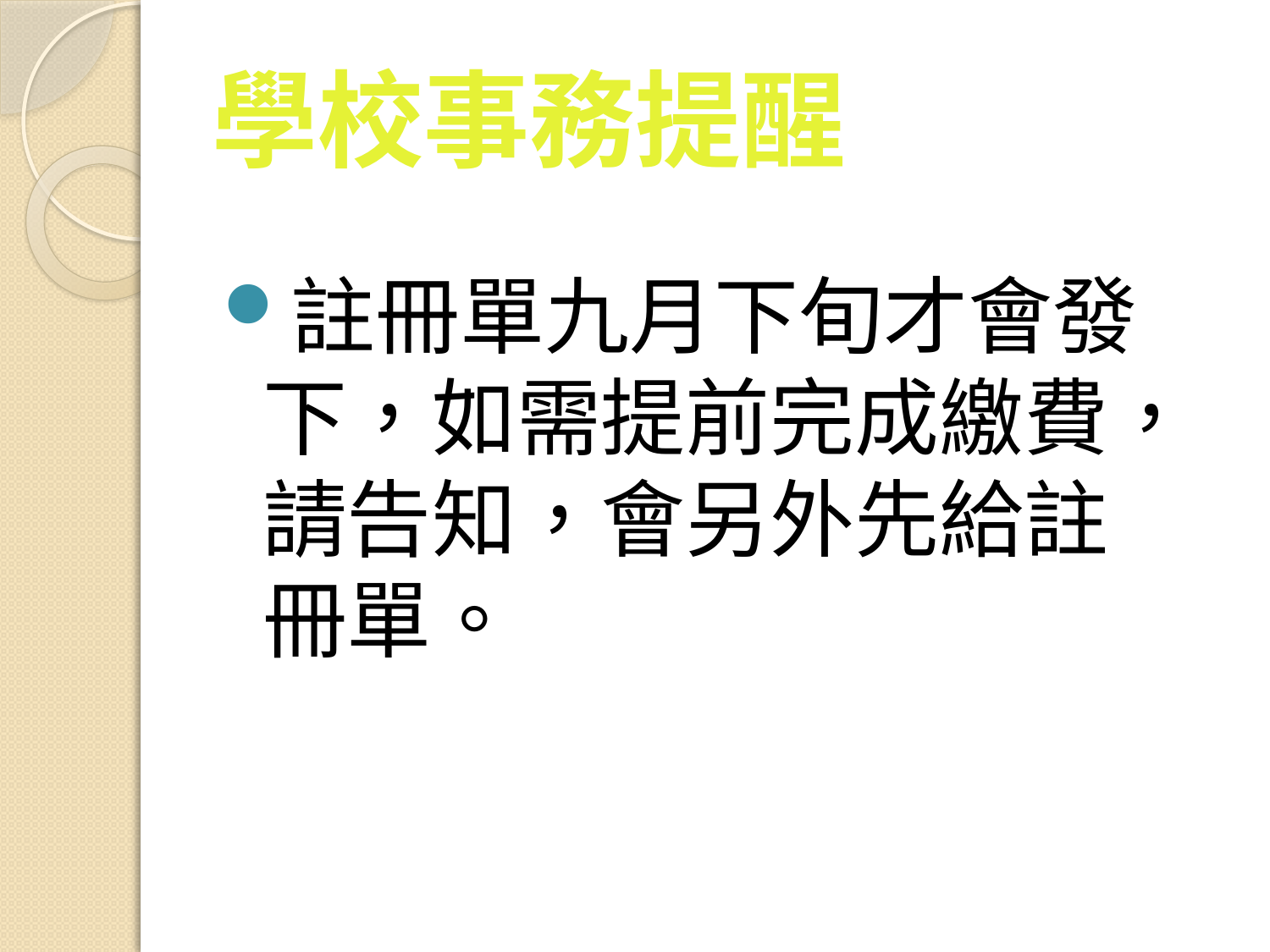

# 學校事務提醒
註冊單九月下旬才會發下，如需提前完成繳費，請告知，會另外先給註冊單。